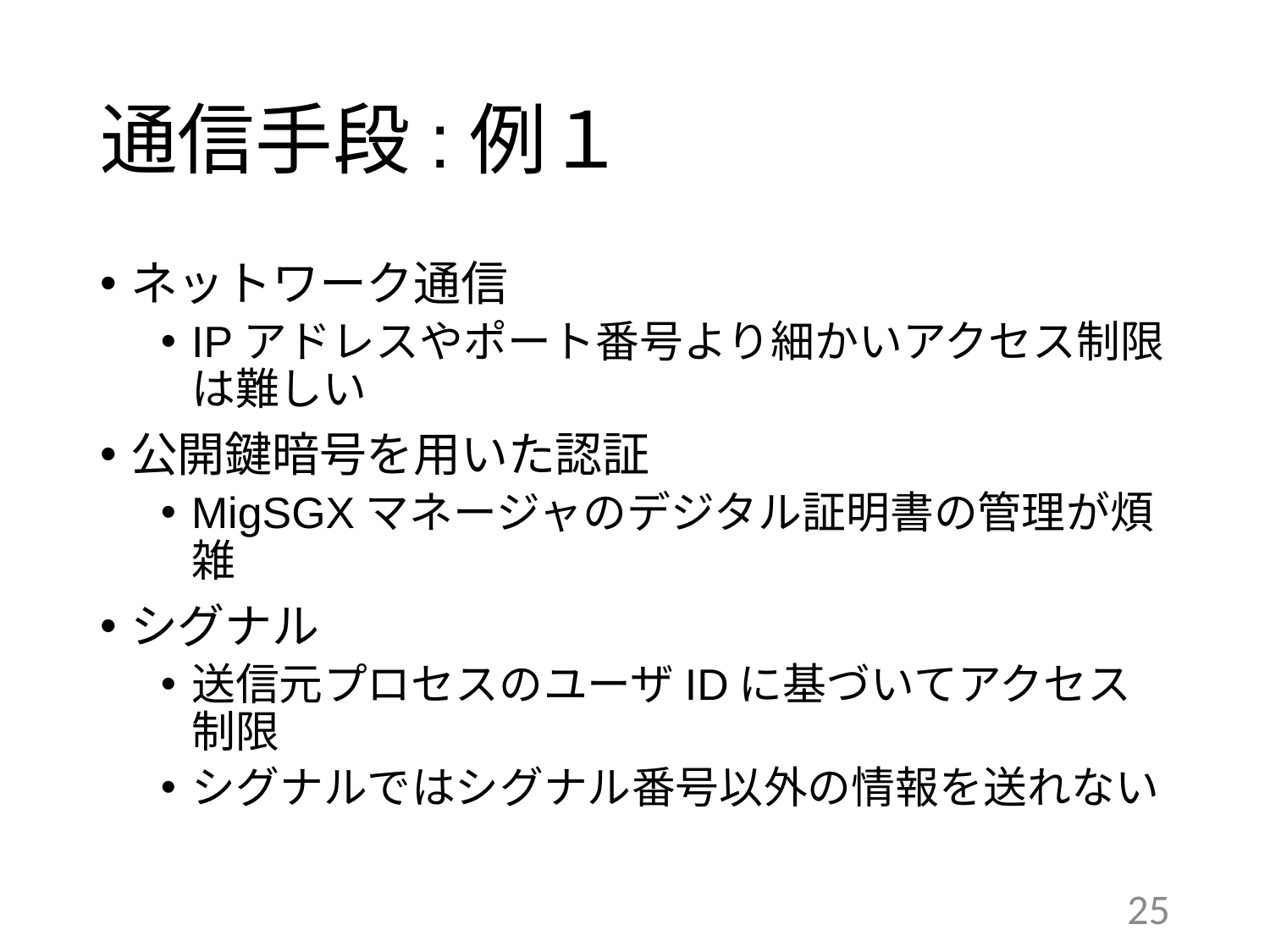

# 通信手段:例１
ネットワーク通信
IPアドレスやポート番号より細かいアクセス制限は難しい
公開鍵暗号を用いた認証
MigSGXマネージャのデジタル証明書の管理が煩雑
シグナル
送信元プロセスのユーザIDに基づいてアクセス制限
シグナルではシグナル番号以外の情報を送れない
25